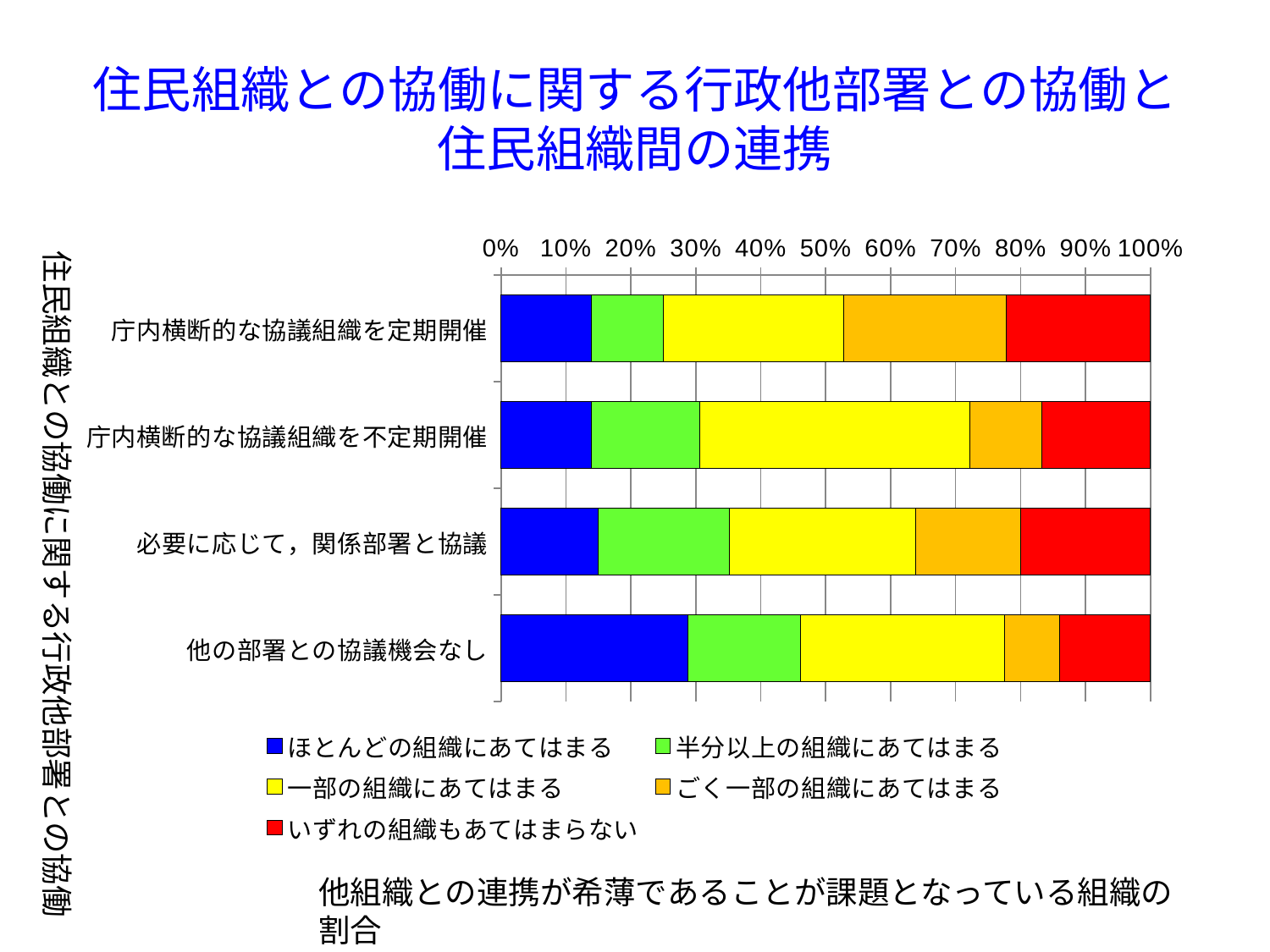

# 住民組織との協働に関する行政他部署との協働と 住民組織間の連携

### Chart

| Category | ほとんどの組織にあてはまる | 半分以上の組織にあてはまる | 一部の組織にあてはまる | ごく一部の組織にあてはまる | いずれの組織もあてはまらない |
|---|---|---|---|---|---|
| 庁内横断的な協議組織を定期開催 | 5.0 | 4.0 | 10.0 | 9.0 | 8.0 |
| 庁内横断的な協議組織を不定期開催 | 5.0 | 6.0 | 15.0 | 4.0 | 6.0 |
| 必要に応じて，関係部署と協議 | 65.0 | 88.0 | 125.0 | 70.0 | 87.0 |
| 他の部署との協議機会なし | 101.0 | 61.0 | 110.0 | 30.0 | 49.0 |
住民組織との協働に関する行政他部署との協働
他組織との連携が希薄であることが課題となっている組織の割合